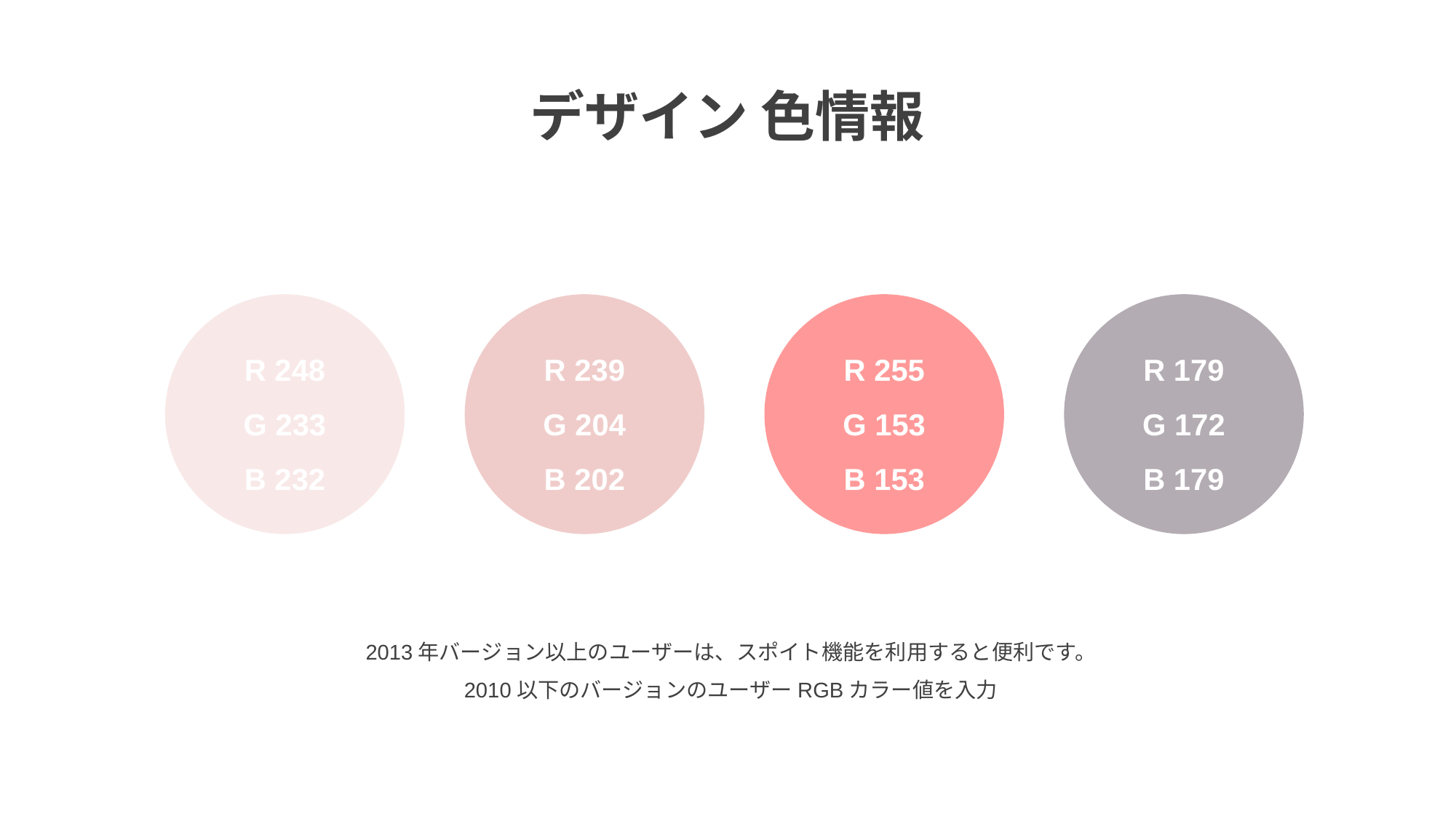

デザイン 色情報
R 248
G 233
B 232
R 239
G 204
B 202
R 255
G 153
B 153
R 179
G 172
B 179
2013年バージョン以上のユーザーは、スポイト機能を利用すると便利です。
2010以下のバージョンのユーザーRGBカラー値を入力